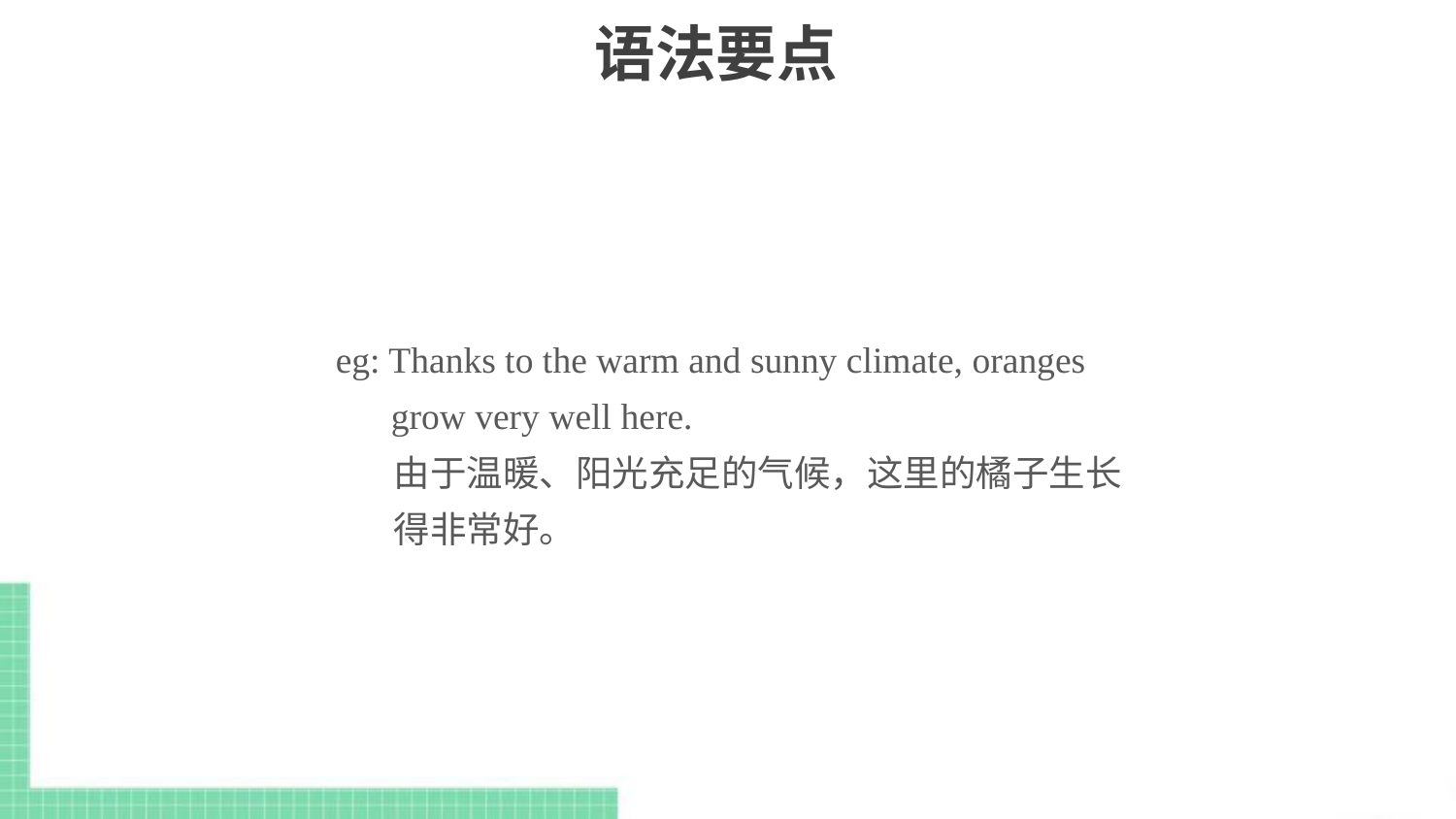

# 语法要点
eg: Thanks to the warm and sunny climate, oranges
      grow very well here.
      由于温暖、阳光充足的气候，这里的橘子生长
      得非常好。